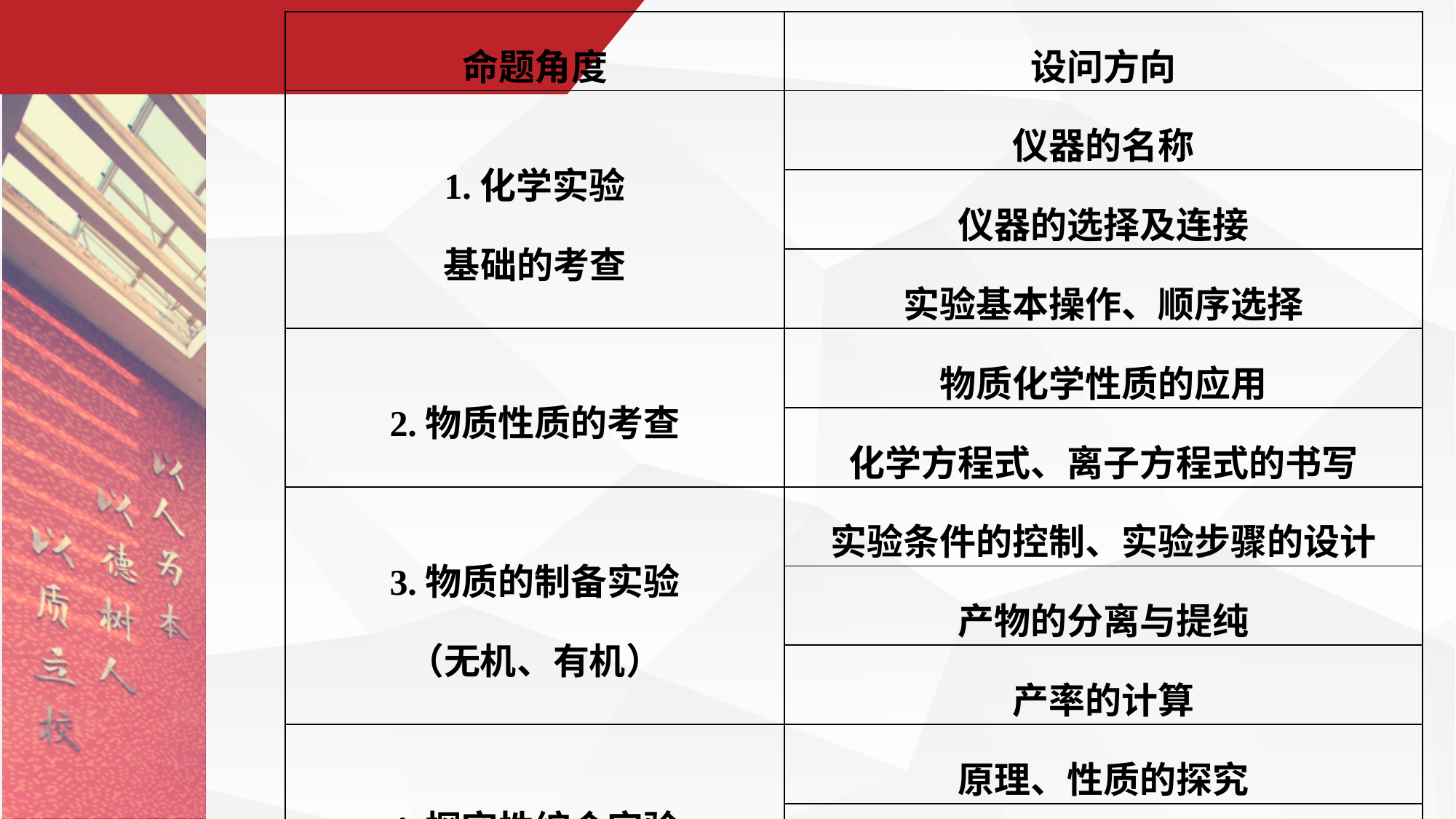

| 命题角度 | 设问方向 |
| --- | --- |
| 1.化学实验 基础的考查 | 仪器的名称 |
|  | 仪器的选择及连接 |
|  | 实验基本操作、顺序选择 |
| 2.物质性质的考查 | 物质化学性质的应用 |
|  | 化学方程式、离子方程式的书写 |
| 3.物质的制备实验 （无机、有机） | 实验条件的控制、实验步骤的设计 |
|  | 产物的分离与提纯 |
|  | 产率的计算 |
| 4.探究性综合实验 | 原理、性质的探究 |
|  | 含量的探究、化学式的确定 |
|  | 实验方案的设计 |